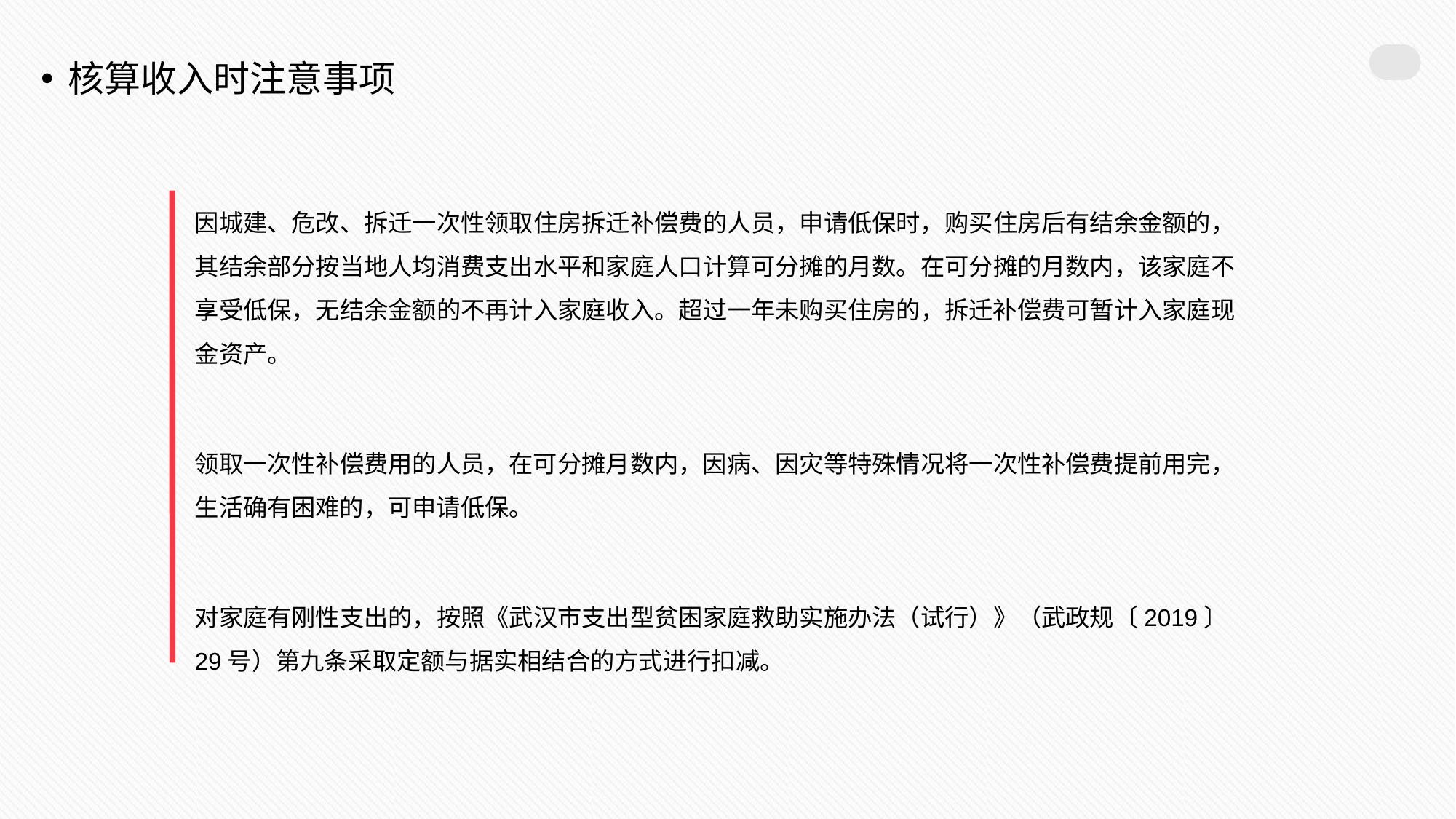

核算收入时注意事项
因城建、危改、拆迁一次性领取住房拆迁补偿费的人员，申请低保时，购买住房后有结余金额的，其结余部分按当地人均消费支出水平和家庭人口计算可分摊的月数。在可分摊的月数内，该家庭不享受低保，无结余金额的不再计入家庭收入。超过一年未购买住房的，拆迁补偿费可暂计入家庭现金资产。

领取一次性补偿费用的人员，在可分摊月数内，因病、因灾等特殊情况将一次性补偿费提前用完，生活确有困难的，可申请低保。

对家庭有刚性支出的，按照《武汉市支出型贫困家庭救助实施办法（试行）》（武政规〔2019〕29号）第九条采取定额与据实相结合的方式进行扣减。